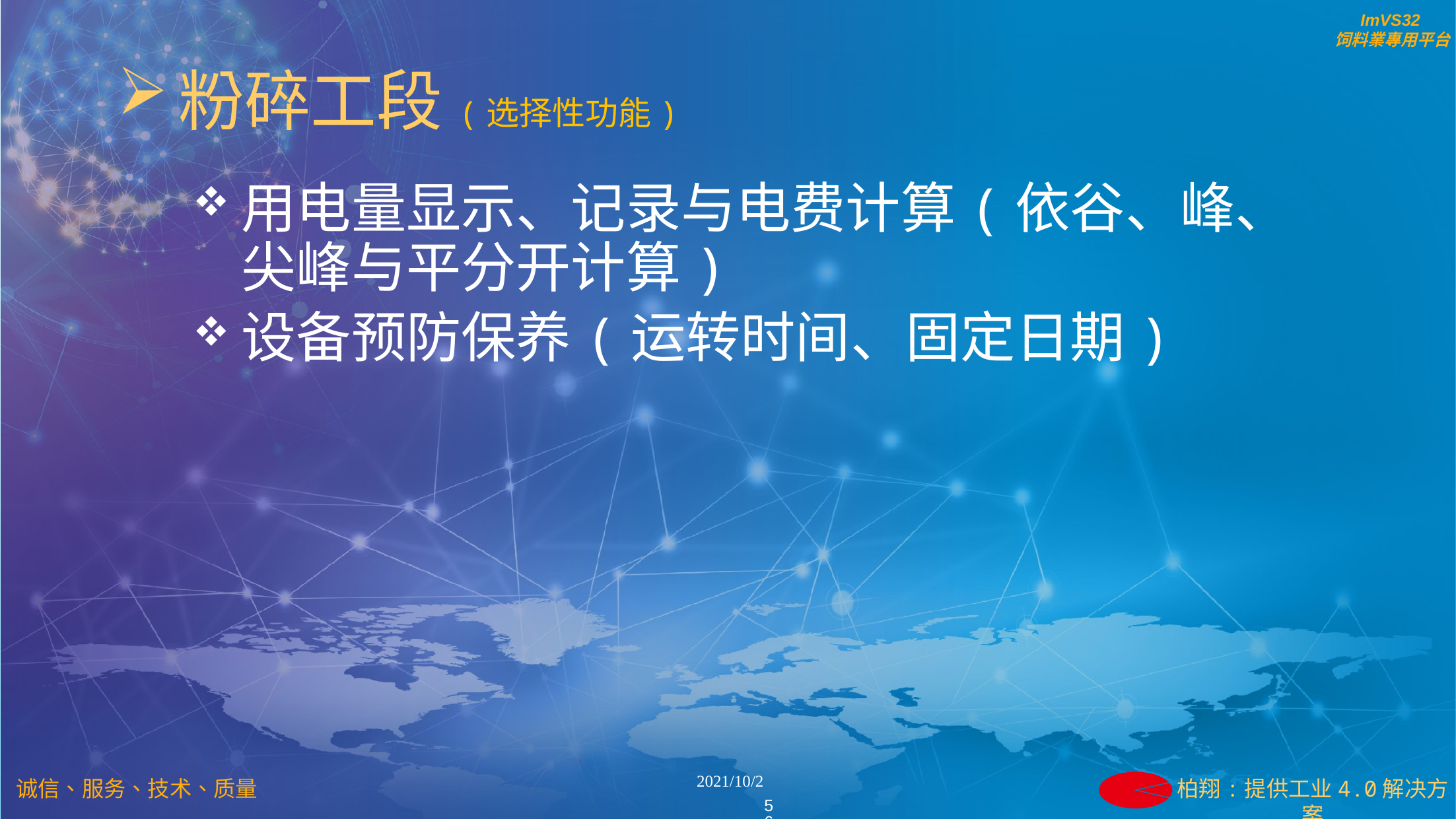

粉碎工段(选择性功能)
用电量显示、记录与电费计算(依谷、峰、尖峰与平分开计算)
设备预防保养(运转时间、固定日期)

56